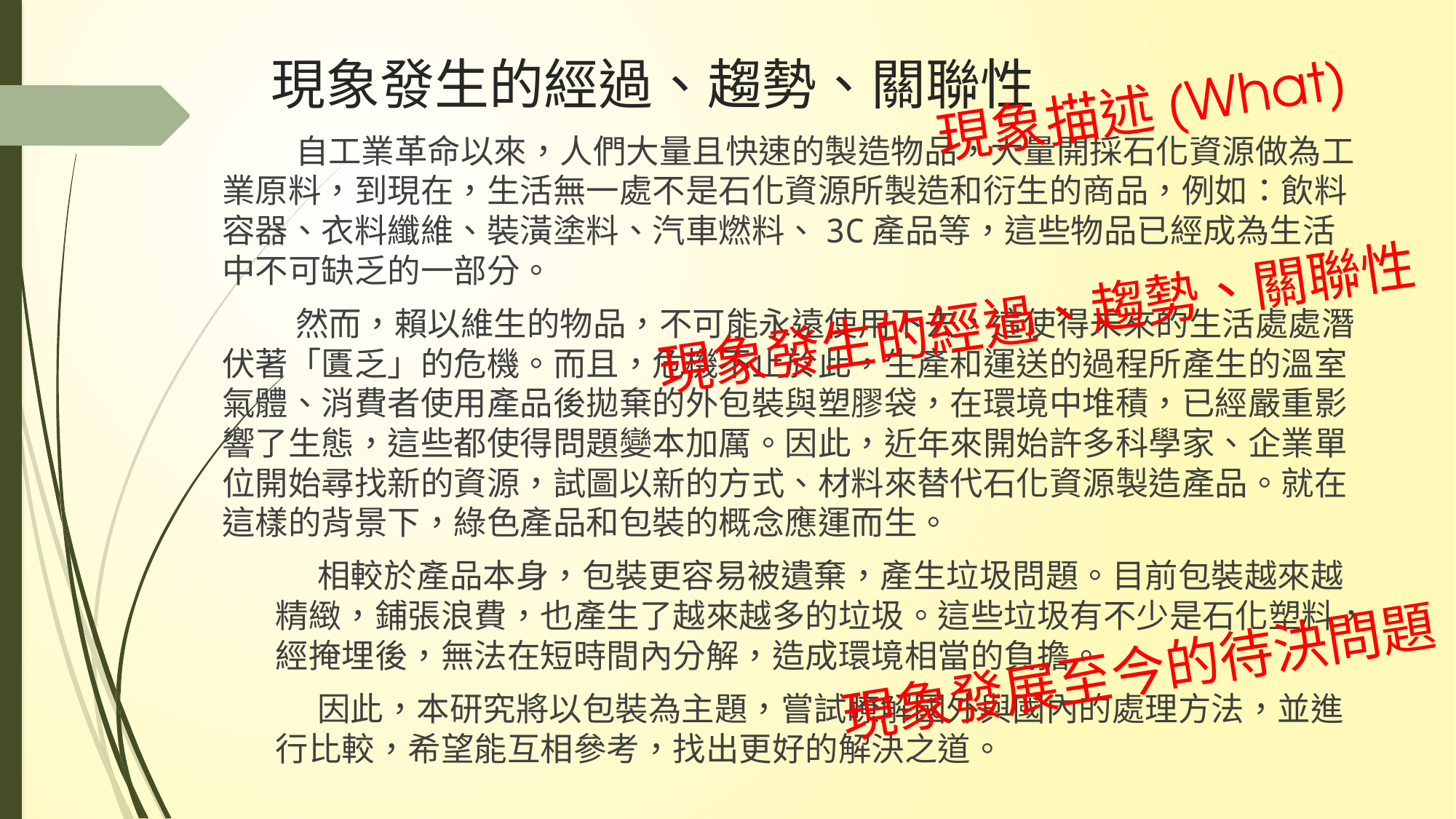

# 現象發生的經過、趨勢、關聯性
現象描述(What)
自工業革命以來，人們大量且快速的製造物品，大量開採石化資源做為工業原料，到現在，生活無一處不是石化資源所製造和衍生的商品，例如：飲料容器、衣料纖維、裝潢塗料、汽車燃料、3C產品等，這些物品已經成為生活中不可缺乏的一部分。
然而，賴以維生的物品，不可能永遠使用下去，這使得未來的生活處處潛伏著「匱乏」的危機。而且，危機不止於此，生產和運送的過程所產生的溫室氣體、消費者使用產品後拋棄的外包裝與塑膠袋，在環境中堆積，已經嚴重影響了生態，這些都使得問題變本加厲。因此，近年來開始許多科學家、企業單位開始尋找新的資源，試圖以新的方式、材料來替代石化資源製造產品。就在這樣的背景下，綠色產品和包裝的概念應運而生。
相較於產品本身，包裝更容易被遺棄，產生垃圾問題。目前包裝越來越精緻，鋪張浪費，也產生了越來越多的垃圾。這些垃圾有不少是石化塑料，經掩埋後，無法在短時間內分解，造成環境相當的負擔。
因此，本研究將以包裝為主題，嘗試瞭解國外與國內的處理方法，並進行比較，希望能互相參考，找出更好的解決之道。

現象發生的經過、趨勢、關聯性
現象發展至今的待決問題